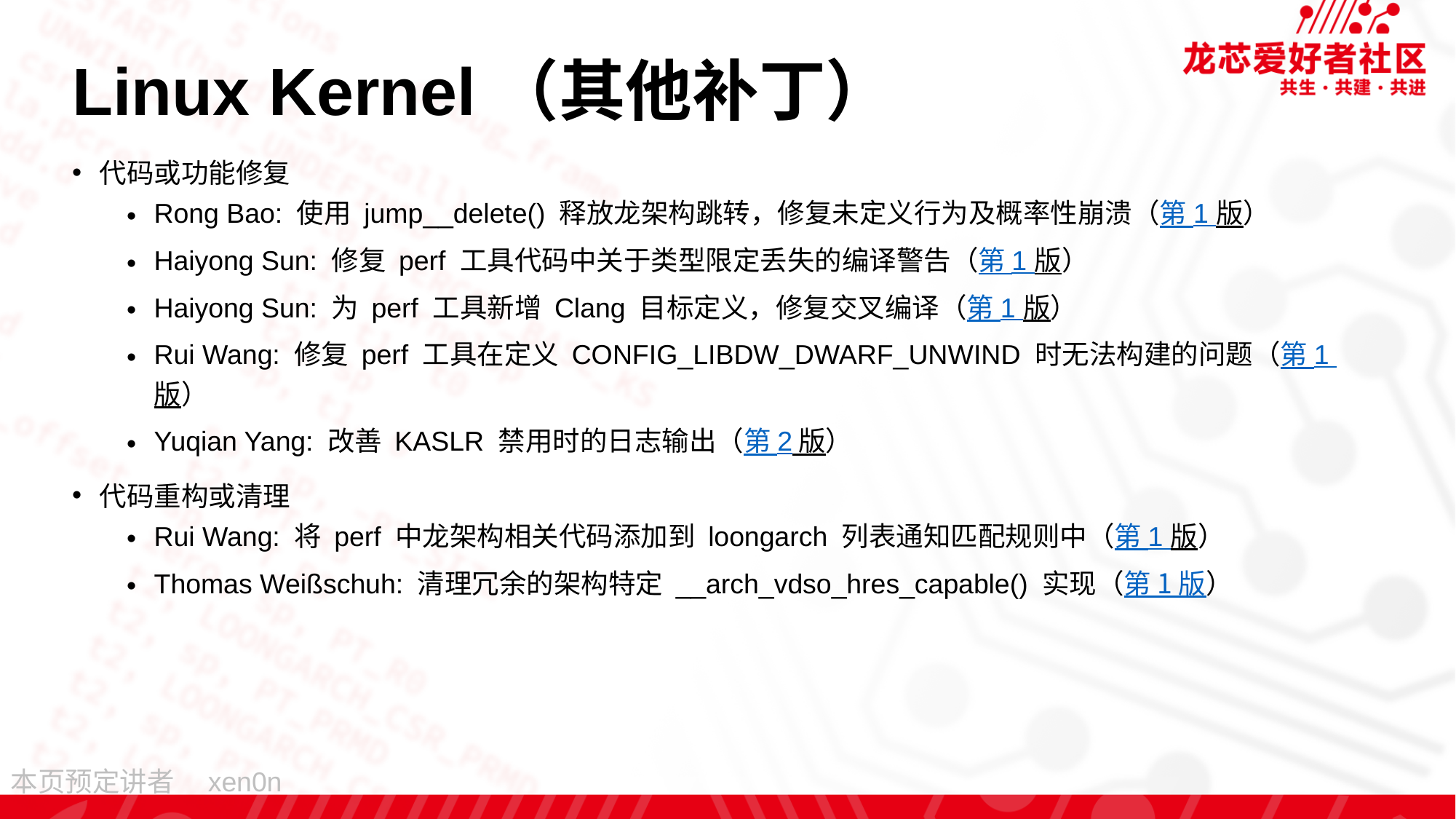

# Linux Kernel（其他补丁）
代码或功能修复
Rong Bao: 使用 jump__delete() 释放龙架构跳转，修复未定义行为及概率性崩溃（第 1 版）
Haiyong Sun: 修复 perf 工具代码中关于类型限定丢失的编译警告（第 1 版）
Haiyong Sun: 为 perf 工具新增 Clang 目标定义，修复交叉编译（第 1 版）
Rui Wang: 修复 perf 工具在定义 CONFIG_LIBDW_DWARF_UNWIND 时无法构建的问题（第 1 版）
Yuqian Yang: 改善 KASLR 禁用时的日志输出（第 2 版）
代码重构或清理
Rui Wang: 将 perf 中龙架构相关代码添加到 loongarch 列表通知匹配规则中（第 1 版）
Thomas Weißschuh: 清理冗余的架构特定 __arch_vdso_hres_capable() 实现（第 1 版）
xen0n